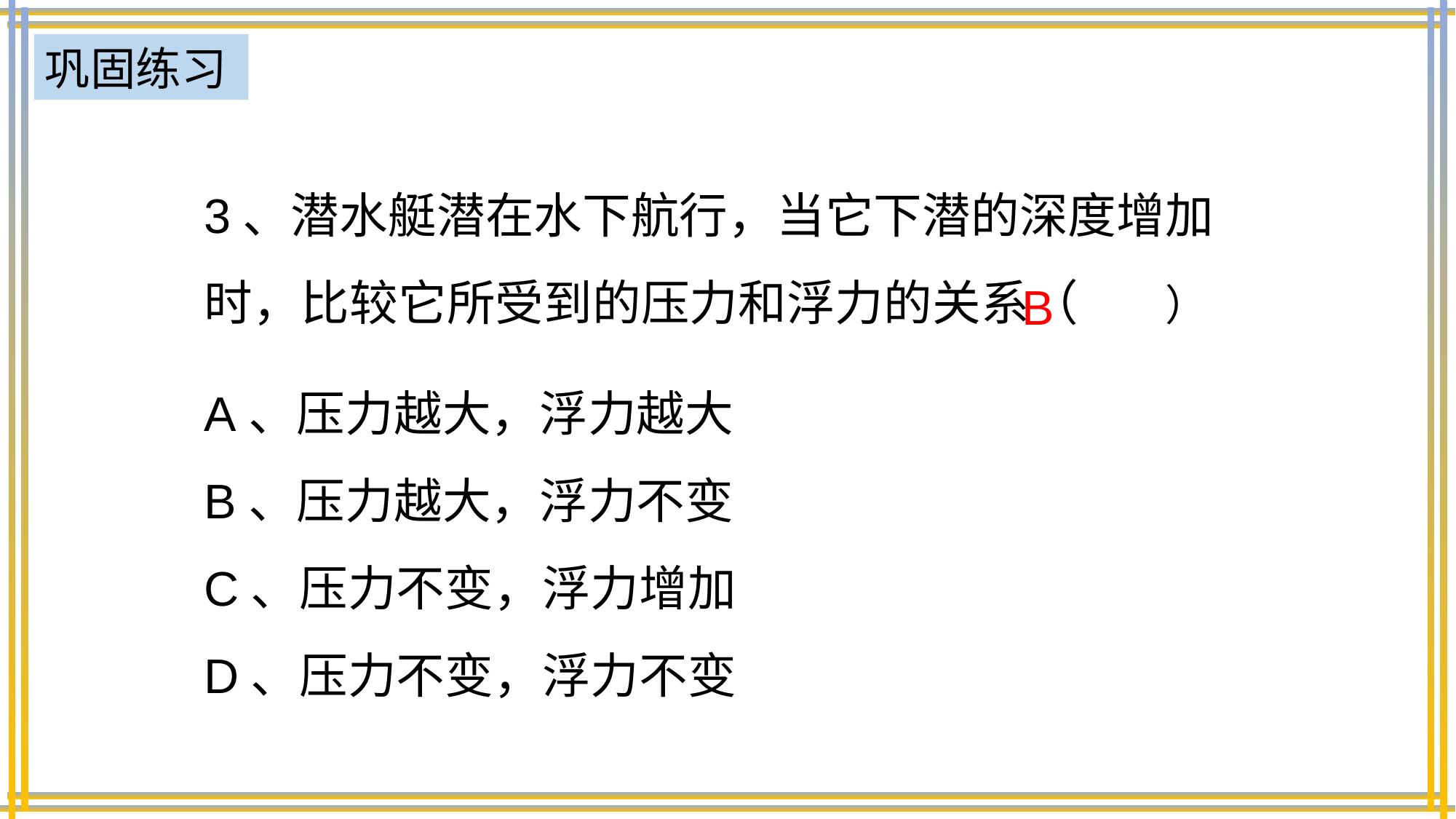

巩固练习
3、潜水艇潜在水下航行，当它下潜的深度增加时，比较它所受到的压力和浮力的关系（        ）
B
A、压力越大，浮力越大
B、压力越大，浮力不变
C、压力不变，浮力增加
D、压力不变，浮力不变